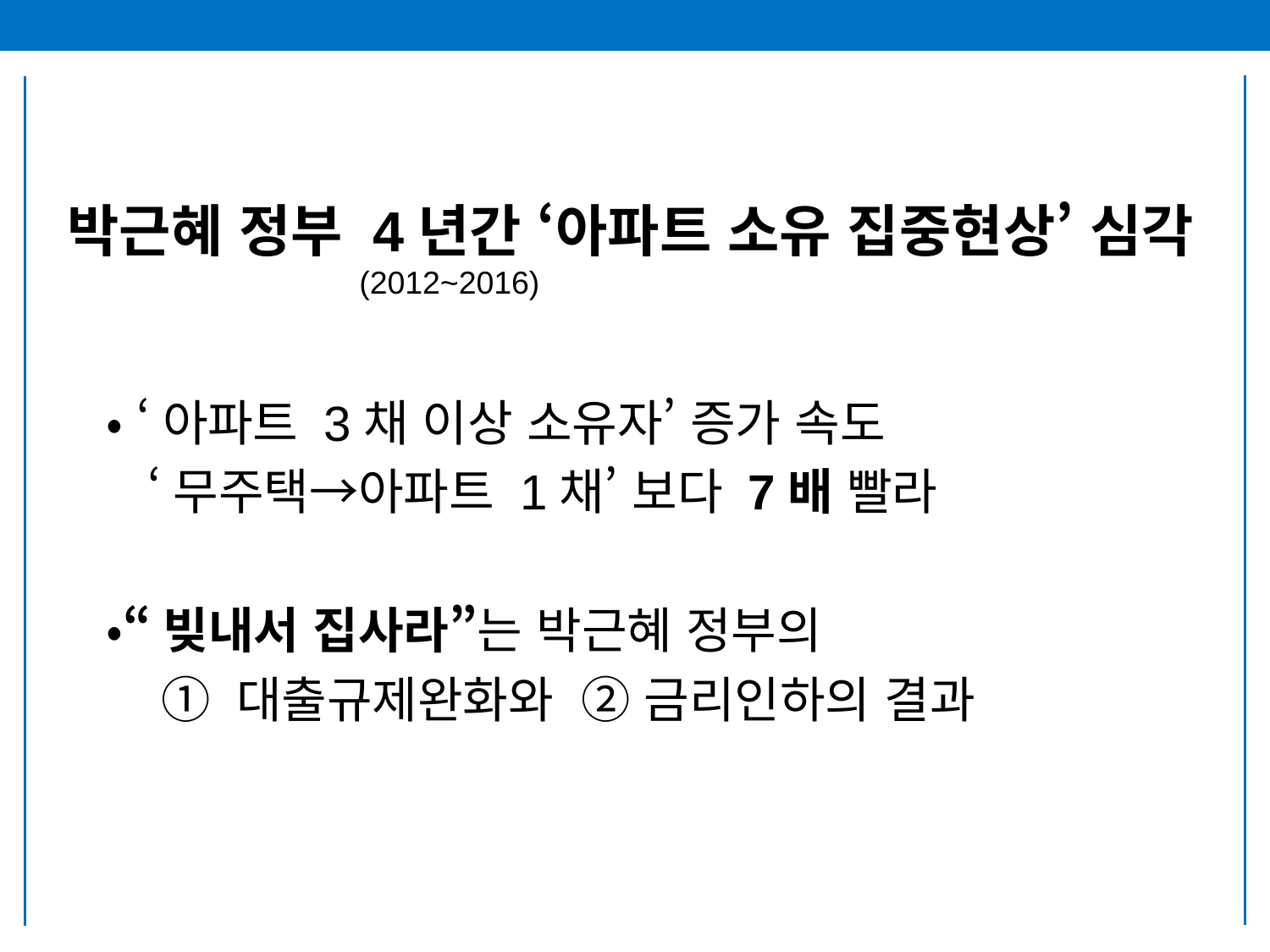

박근혜 정부 4년간 ‘아파트 소유 집중현상’ 심각

     • ‘아파트 3채 이상 소유자’ 증가 속도
        ‘무주택→아파트 1채’ 보다 7배 빨라

     •“빚내서 집사라”는 박근혜 정부의
         ① 대출규제완화와  ② 금리인하의 결과
(2012~2016)